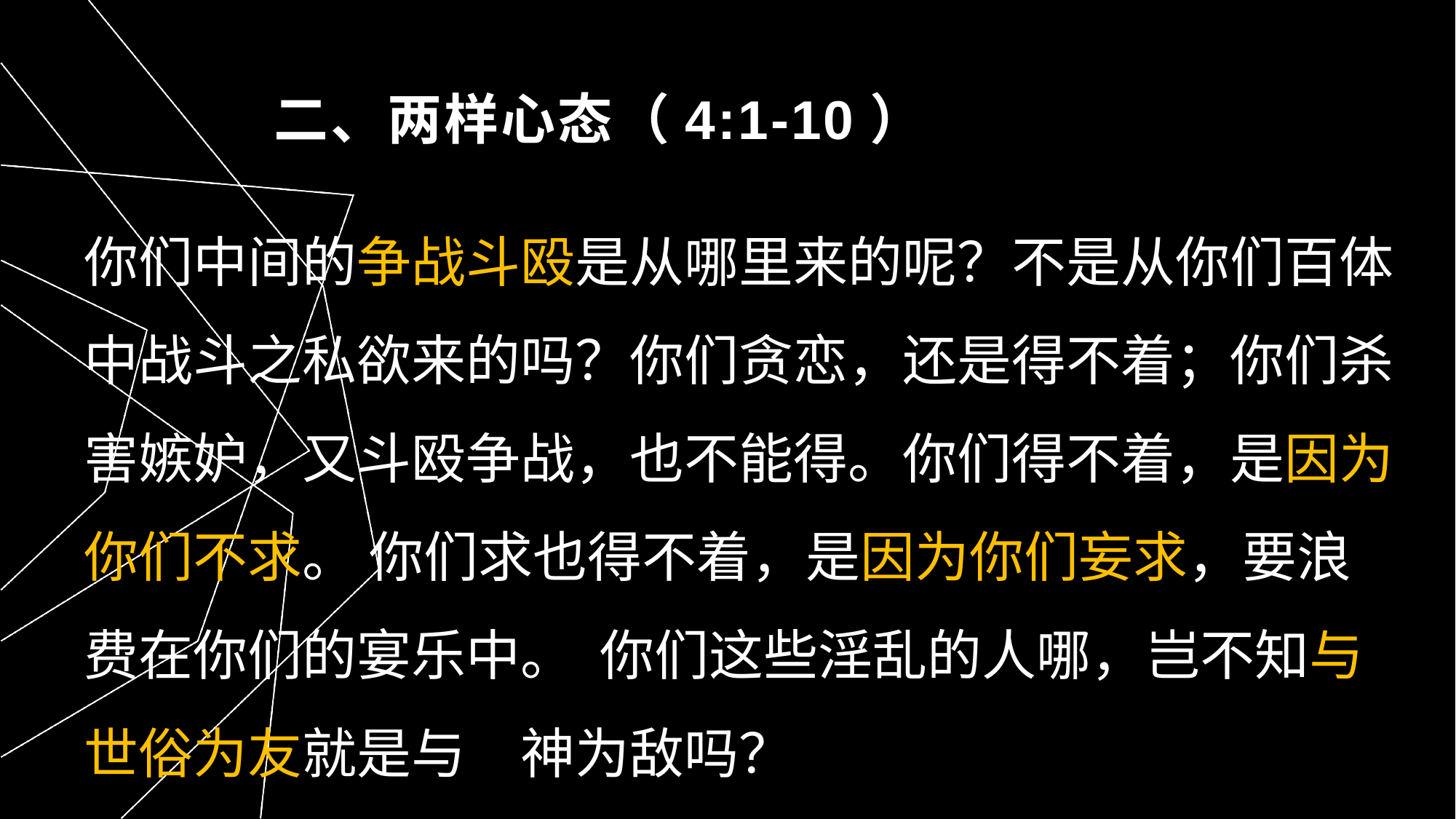

# 二、两样心态（4:1-10）
你们中间的争战斗殴是从哪里来的呢？不是从你们百体中战斗之私欲来的吗？你们贪恋，还是得不着；你们杀害嫉妒，又斗殴争战，也不能得。你们得不着，是因为你们不求。 你们求也得不着，是因为你们妄求，要浪费在你们的宴乐中。  你们这些淫乱的人哪，岂不知与世俗为友就是与　神为敌吗？